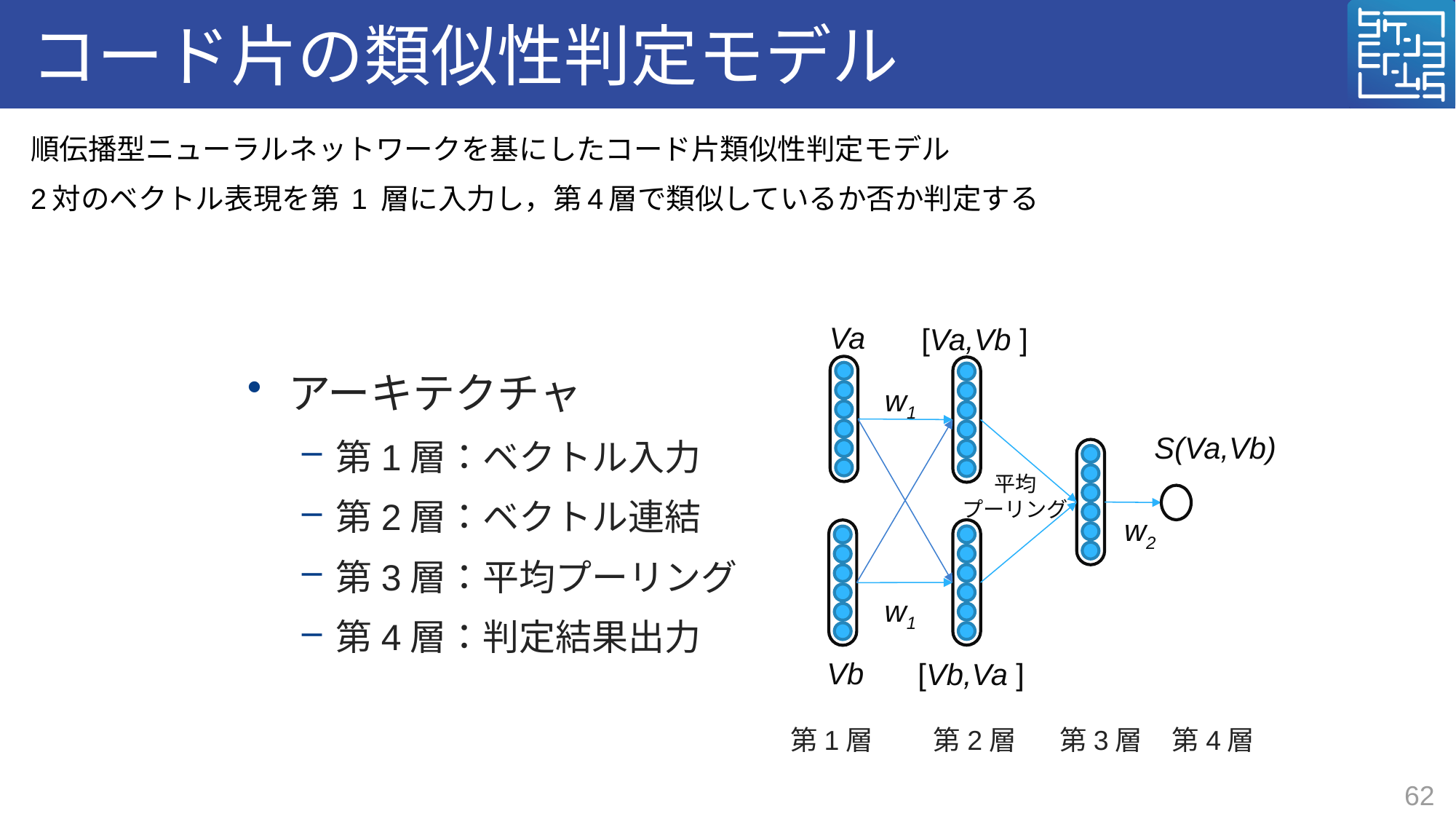

# コード片の類似性判定モデル
順伝播型ニューラルネットワークを基にしたコード片類似性判定モデル
2対のベクトル表現を第 1 層に入力し，第4層で類似しているか否か判定する

アーキテクチャ
第1層：ベクトル入力
第2層：ベクトル連結
第3層：平均プーリング
第4層：判定結果出力
Va
[Va,Vb ]

S(Va,Vb)

平均
プーリング

Vb
[Vb,Va ]
w1
w2
w1
第1層
第2層
第3層
第4層
62